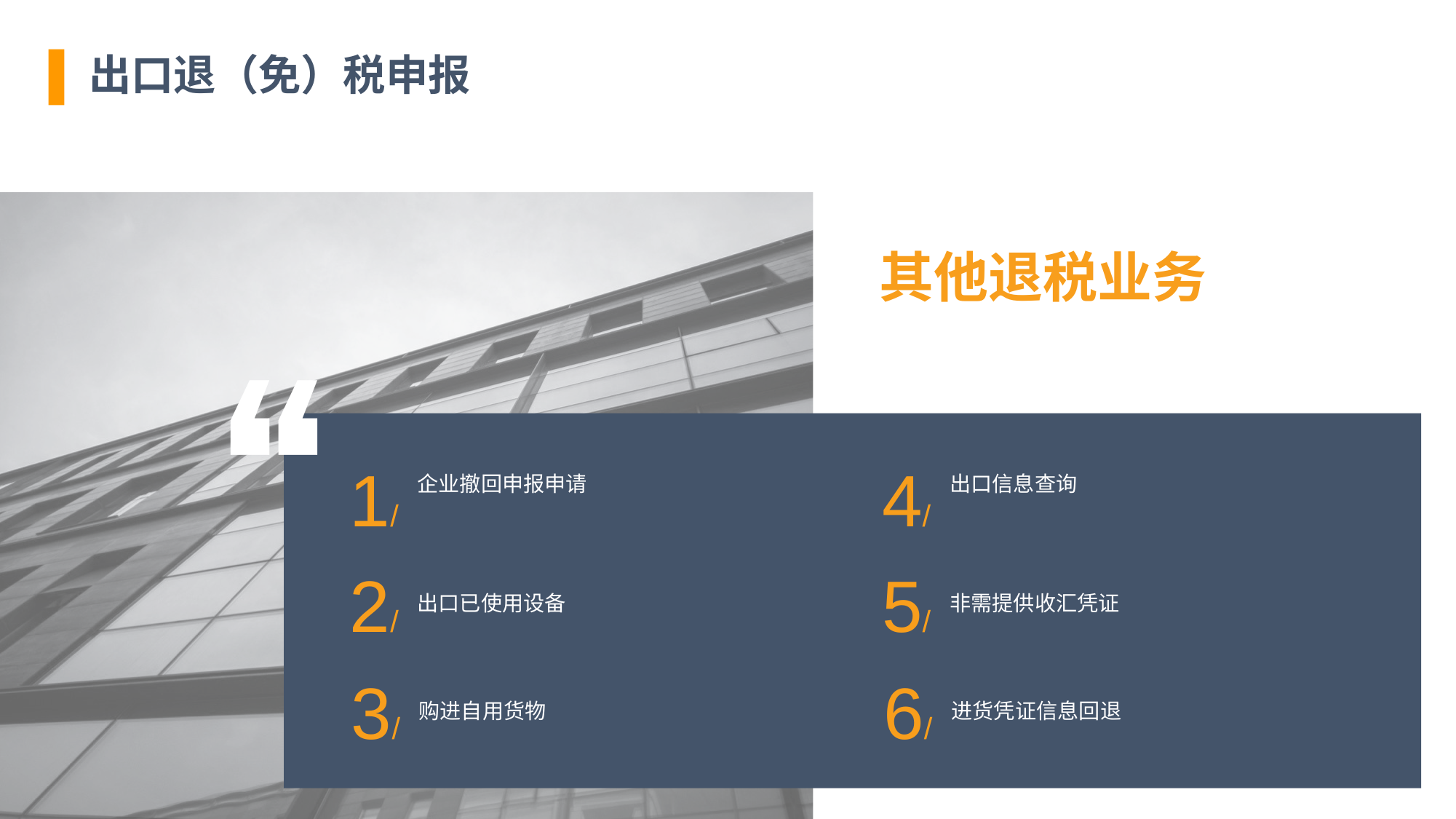

出口退（免）税申报

其他退税业务
“

1/
4/
企业撤回申报申请
出口信息查询
2/
5/
出口已使用设备
非需提供收汇凭证
3/
6/
购进自用货物
进货凭证信息回退